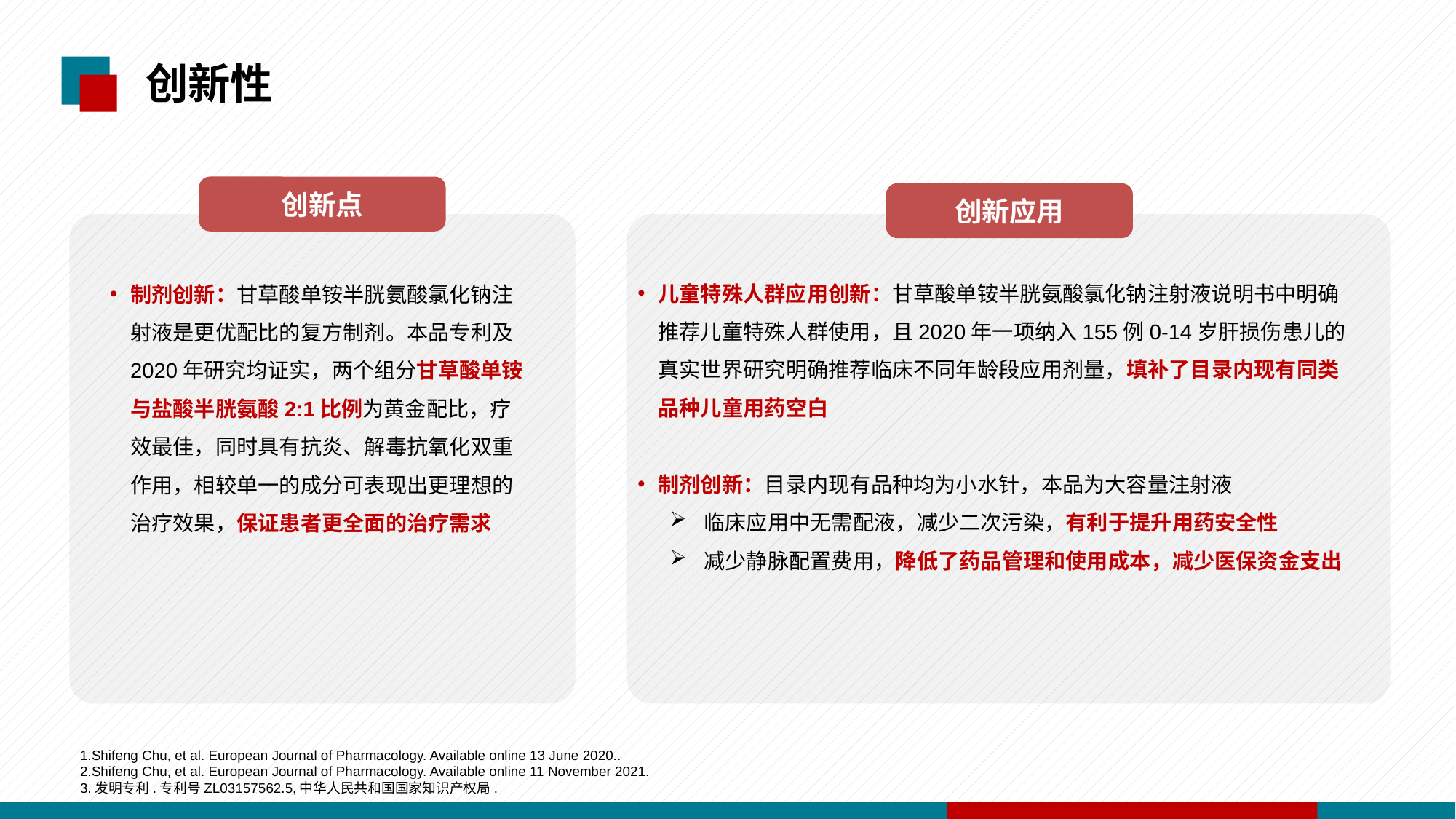

# 创新性
创新点
创新应用

儿童特殊人群应用创新：甘草酸单铵半胱氨酸氯化钠注射液说明书中明确推荐儿童特殊人群使用，且2020年一项纳入155例0-14岁肝损伤患儿的真实世界研究明确推荐临床不同年龄段应用剂量，填补了目录内现有同类品种儿童用药空白

制剂创新：目录内现有品种均为小水针，本品为大容量注射液
临床应用中无需配液，减少二次污染，有利于提升用药安全性
减少静脉配置费用，降低了药品管理和使用成本，减少医保资金支出
制剂创新：甘草酸单铵半胱氨酸氯化钠注射液是更优配比的复方制剂。本品专利及2020年研究均证实，两个组分甘草酸单铵与盐酸半胱氨酸2:1比例为黄金配比，疗效最佳，同时具有抗炎、解毒抗氧化双重作用，相较单一的成分可表现出更理想的治疗效果，保证患者更全面的治疗需求
1.Shifeng Chu, et al. European Journal of Pharmacology. Available online 13 June 2020..
2.Shifeng Chu, et al. European Journal of Pharmacology. Available online 11 November 2021.
3.发明专利.专利号ZL03157562.5,中华人民共和国国家知识产权局.